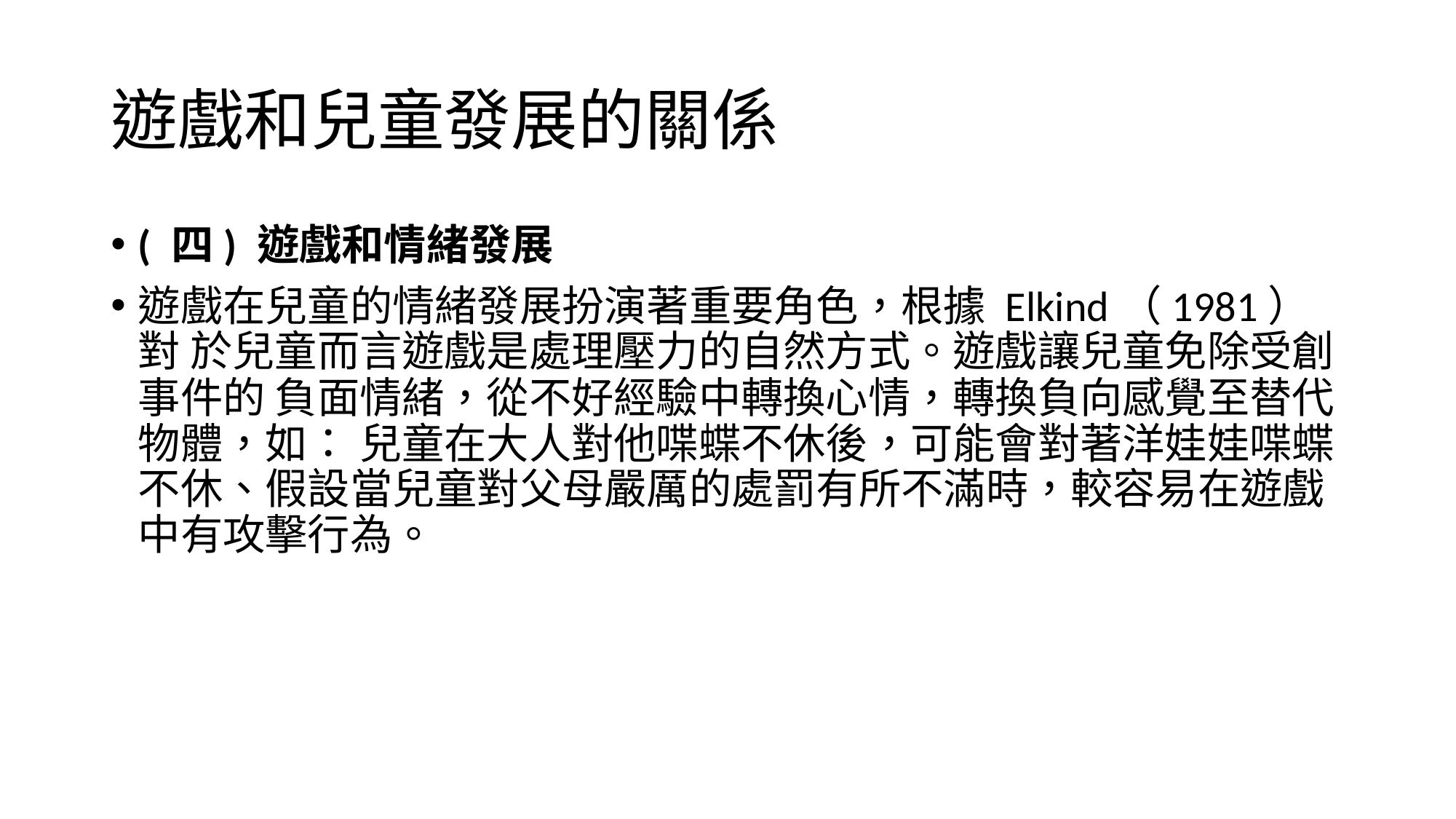

# 遊戲和兒童發展的關係
( 四) 遊戲和情緒發展
遊戲在兒童的情緒發展扮演著重要角色，根據 Elkind（1981）對 於兒童而言遊戲是處理壓力的自然方式。遊戲讓兒童免除受創事件的 負面情緒，從不好經驗中轉換心情，轉換負向感覺至替代物體，如： 兒童在大人對他喋蝶不休後，可能會對著洋娃娃喋蝶不休、假設當兒童對父母嚴厲的處罰有所不滿時，較容易在遊戲中有攻擊行為。